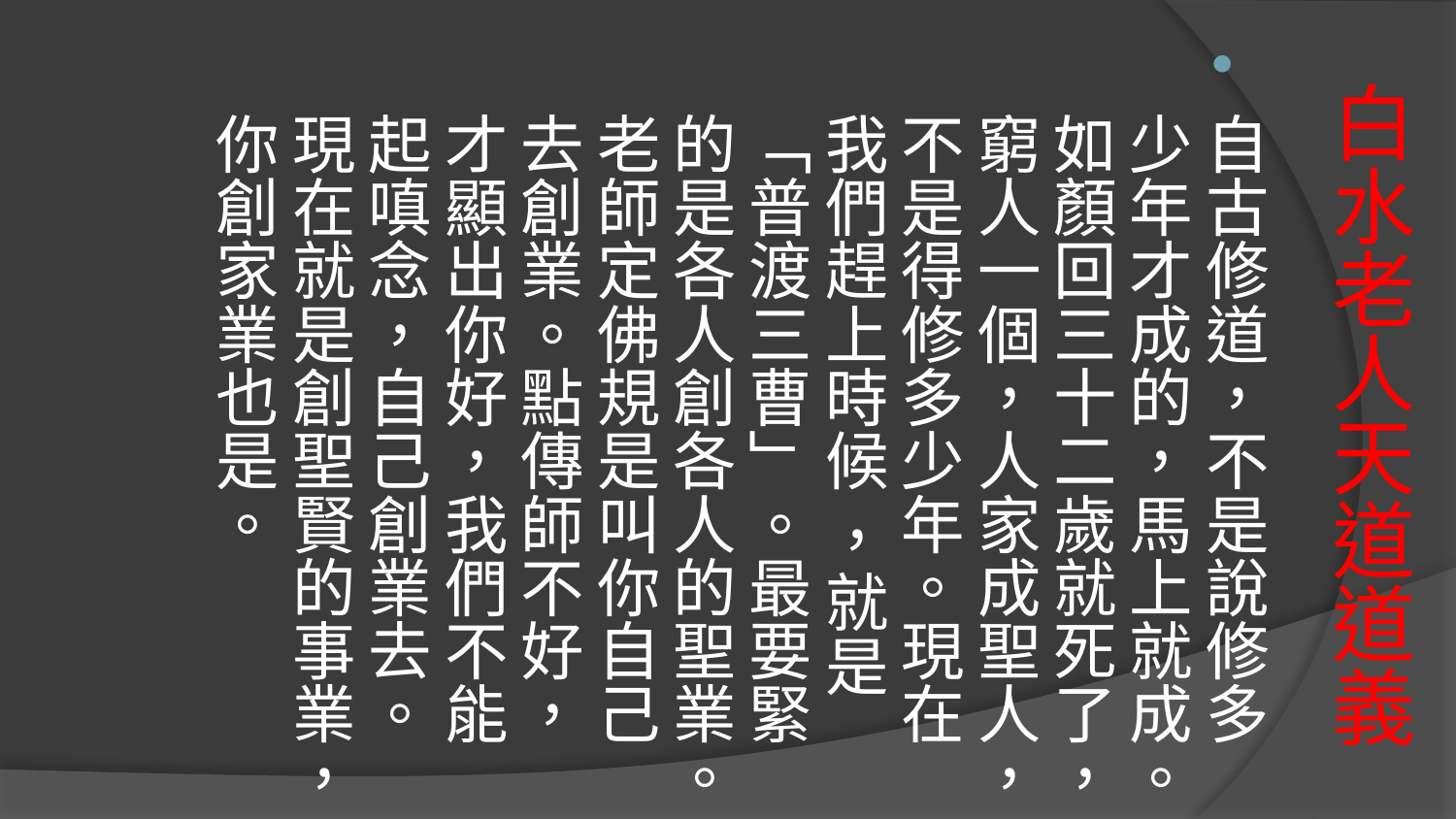

自古修道，不是說修多少年才成的，馬上就成。如顏回三十二歲就死了，窮人一個，人家成聖人，不是得修多少年。現在我們趕上時候 ，就是「普渡三曹」。最要緊的是各人創各人的聖業。老師定佛規是叫你自己去創業。點傳師不好，才顯出你好，我們不能起嗔念，自己創業去。現在就是創聖賢的事業，你創家業也是。

# 白水老人天道道義